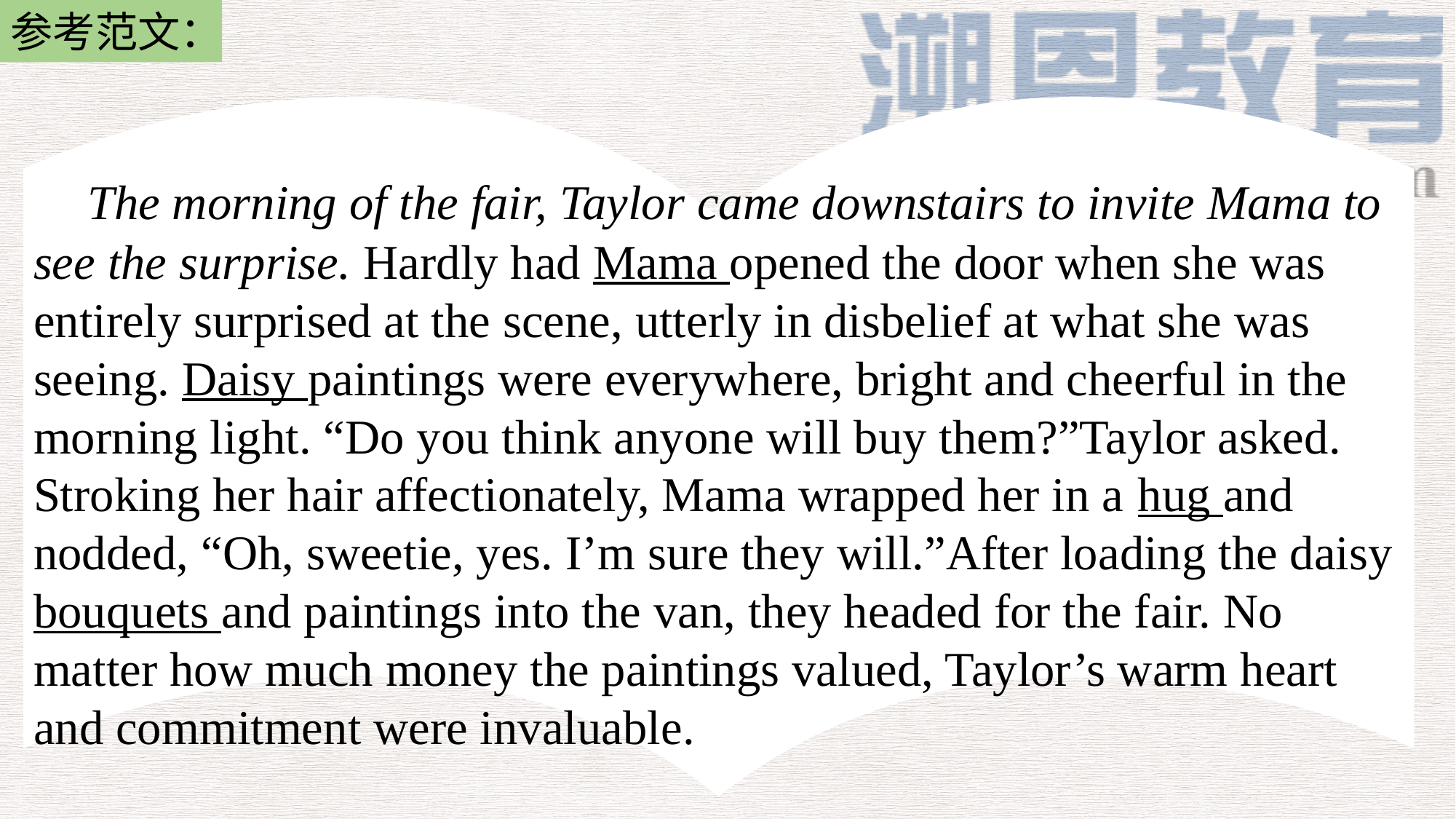

参考范文：

      The morning of the fair, Taylor came downstairs to invite Mama to see the surprise. Hardly had Mama opened the door when she was entirely surprised at the scene, utterly in disbelief at what she was seeing. Daisy paintings were everywhere, bright and cheerful in the morning light. “Do you think anyone will buy them?”Taylor asked. Stroking her hair affectionately, Mama wrapped her in a hug and nodded, “Oh, sweetie, yes. I’m sure they will.”After loading the daisy bouquets and paintings into the van, they headed for the fair. No matter how much money the paintings valued, Taylor’s warm heart and commitment were invaluable.